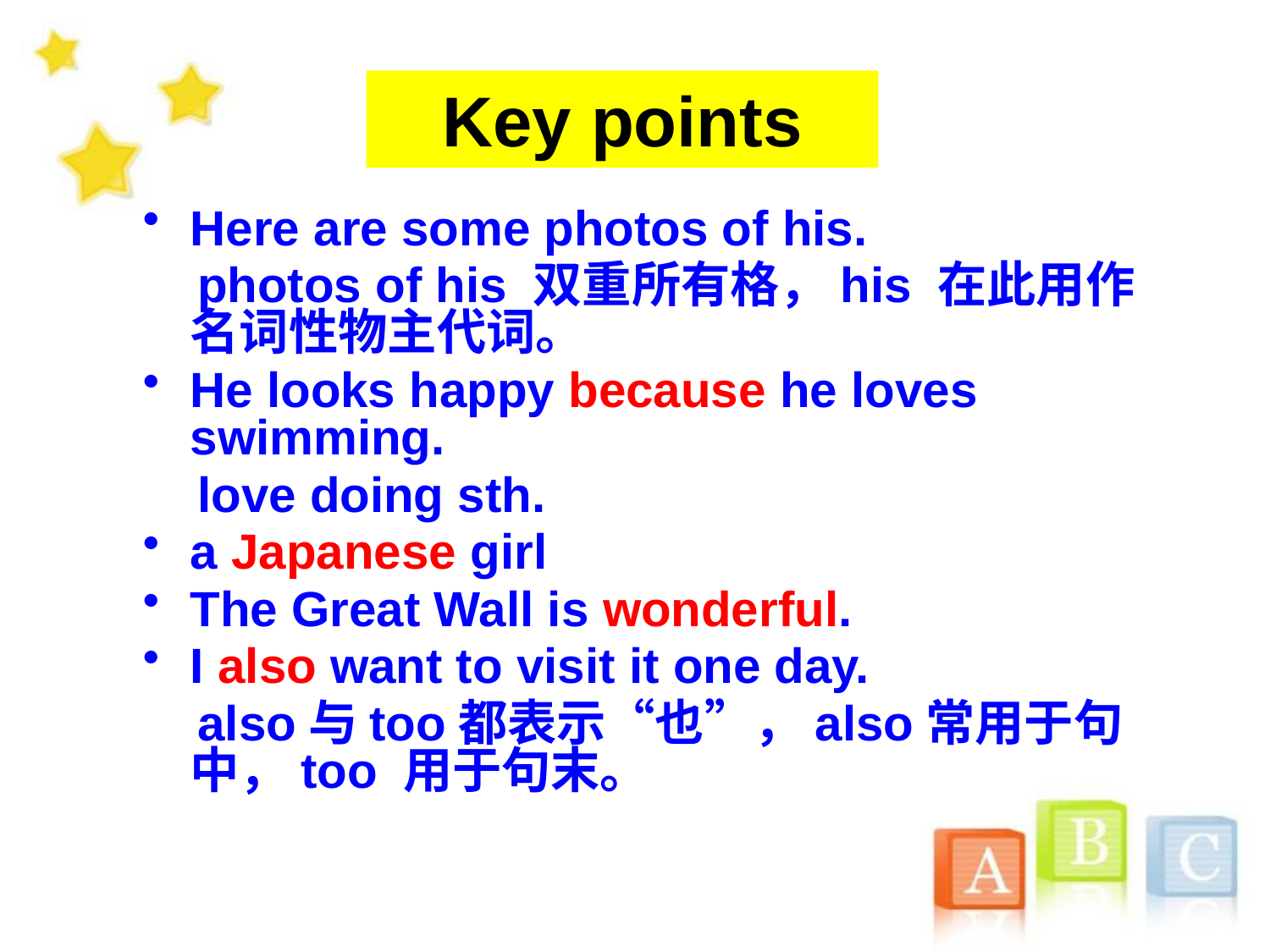

Key points
Here are some photos of his.
    photos of his 双重所有格，his 在此用作名词性物主代词。
He looks happy because he loves swimming.
    love doing sth.
a Japanese girl
The Great Wall is wonderful.
I also want to visit it one day.
    also与too都表示“也”，also常用于句中，too 用于句末。